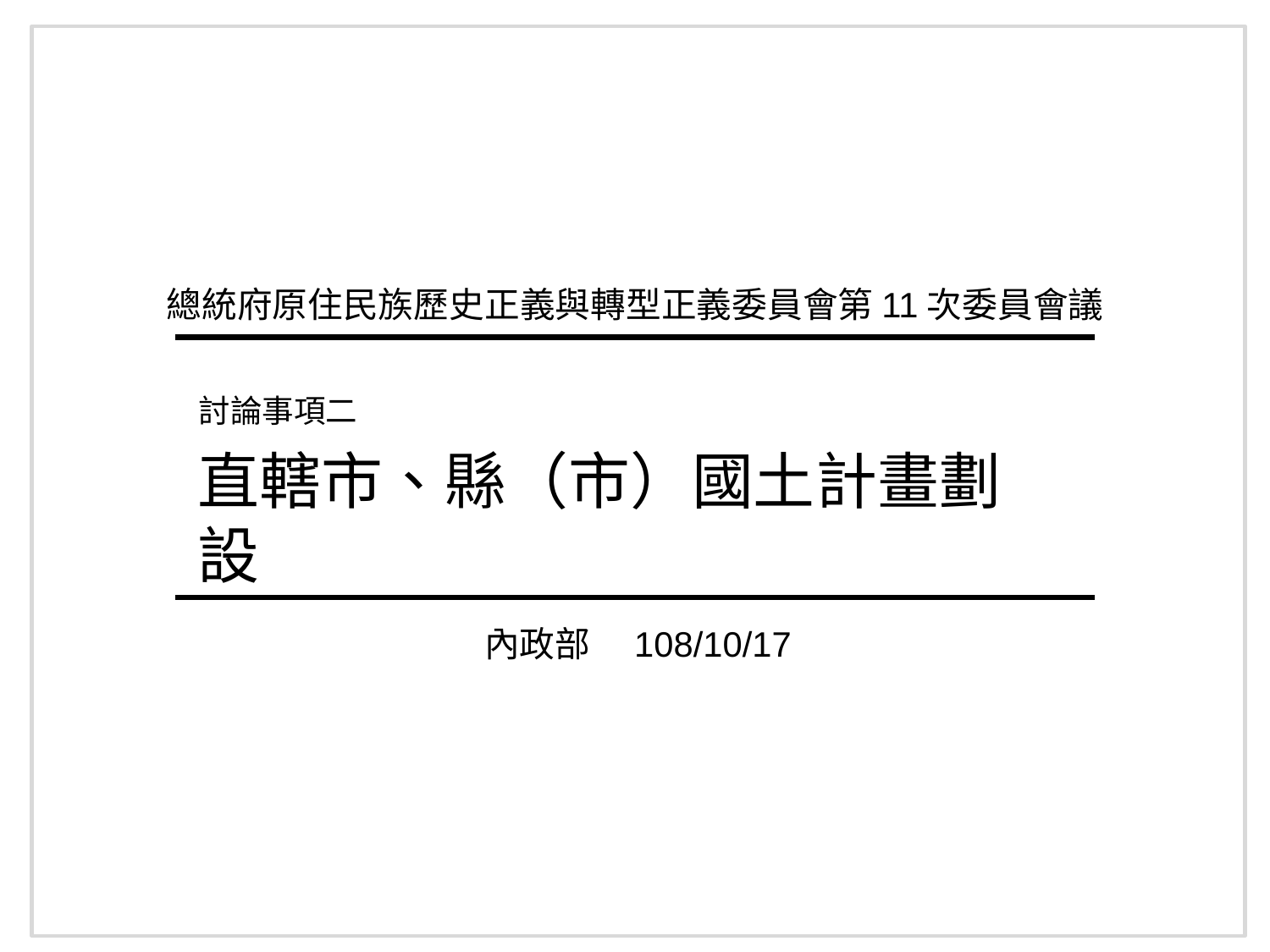

總統府原住民族歷史正義與轉型正義委員會第11次委員會議
討論事項二
直轄市、縣（市）國土計畫劃設
內政部　108/10/17